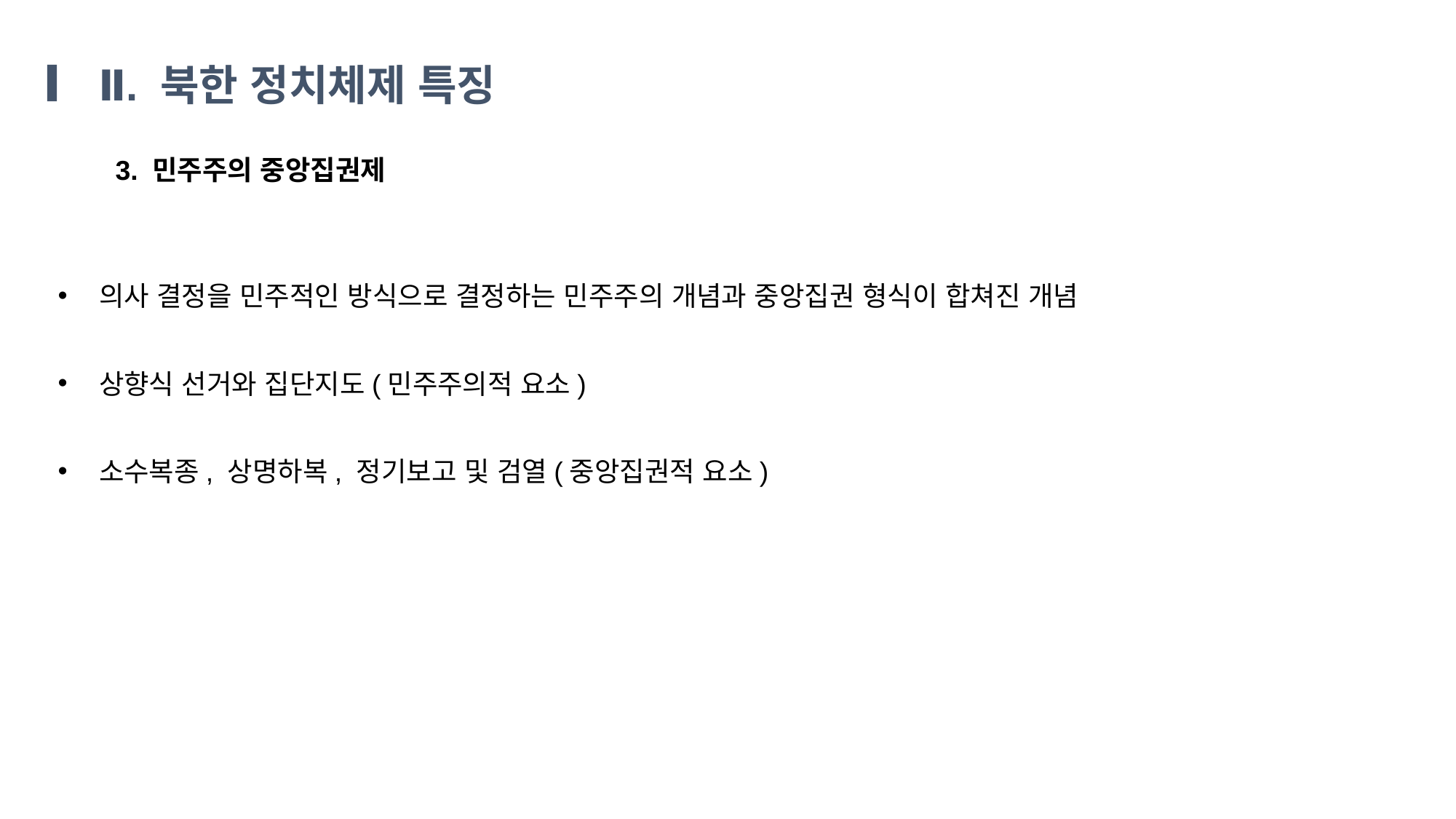

Ⅱ. 북한 정치체제 특징

3. 민주주의 중앙집권제
의사 결정을 민주적인 방식으로 결정하는 민주주의 개념과 중앙집권 형식이 합쳐진 개념
상향식 선거와 집단지도(민주주의적 요소)
소수복종, 상명하복, 정기보고 및 검열(중앙집권적 요소)